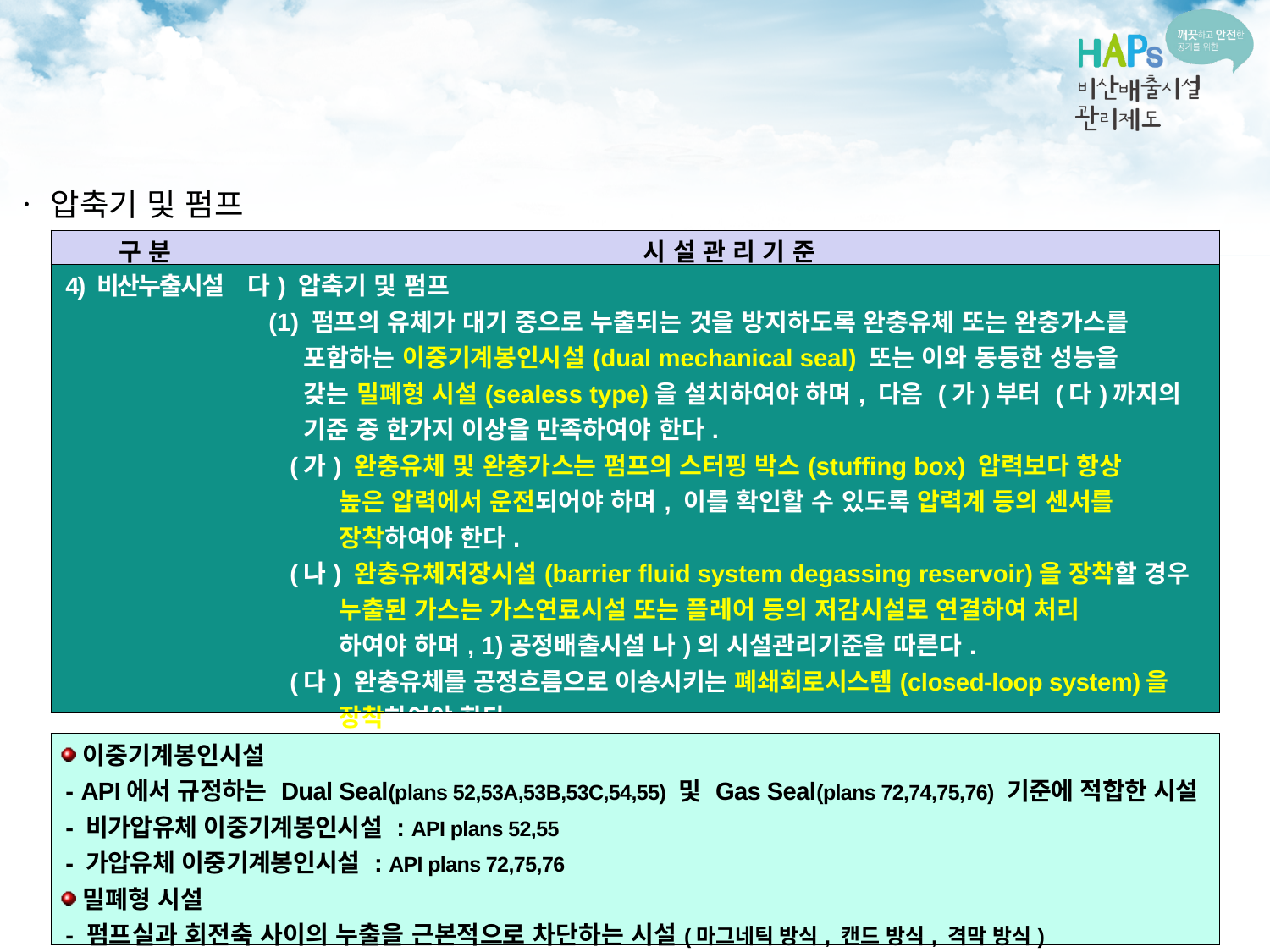

ㆍ 압축기 및 펌프
| 구 분 | 시 설 관 리 기 준 |
| --- | --- |
| 4) 비산누출시설 | 다) 압축기 및 펌프 (1) 펌프의 유체가 대기 중으로 누출되는 것을 방지하도록 완충유체 또는 완충가스를 포함하는 이중기계봉인시설(dual mechanical seal) 또는 이와 동등한 성능을 갖는 밀폐형 시설(sealess type)을 설치하여야 하며, 다음 (가)부터 (다)까지의 기준 중 한가지 이상을 만족하여야 한다. (가) 완충유체 및 완충가스는 펌프의 스터핑 박스(stuffing box) 압력보다 항상 높은 압력에서 운전되어야 하며, 이를 확인할 수 있도록 압력계 등의 센서를 장착하여야 한다. (나) 완충유체저장시설(barrier fluid system degassing reservoir)을 장착할 경우 누출된 가스는 가스연료시설 또는 플레어 등의 저감시설로 연결하여 처리 하여야 하며, 1)공정배출시설 나)의 시설관리기준을 따른다. (다) 완충유체를 공정흐름으로 이송시키는 폐쇄회로시스템(closed-loop system)을 장착하여야 한다. (2) 비제조구역(Off-site) 내의 저장시설과 연결된 펌프의 경우 (1)의 기준을 적용 하지 않아도 된다. |
| 이중기계봉인시설 - API에서 규정하는 Dual Seal(plans 52,53A,53B,53C,54,55) 및 Gas Seal(plans 72,74,75,76) 기준에 적합한 시설 - 비가압유체 이중기계봉인시설 : API plans 52,55 - 가압유체 이중기계봉인시설 : API plans 72,75,76 밀폐형 시설 - 펌프실과 회전축 사이의 누출을 근본적으로 차단하는 시설(마그네틱 방식, 캔드 방식, 격막 방식) 비제조구역 : 사업장 생산공정과 원격지에 위치하여 제품생산(혼합, 반응 등)이 이루어지지 않는 구역을 말함 |
| --- |